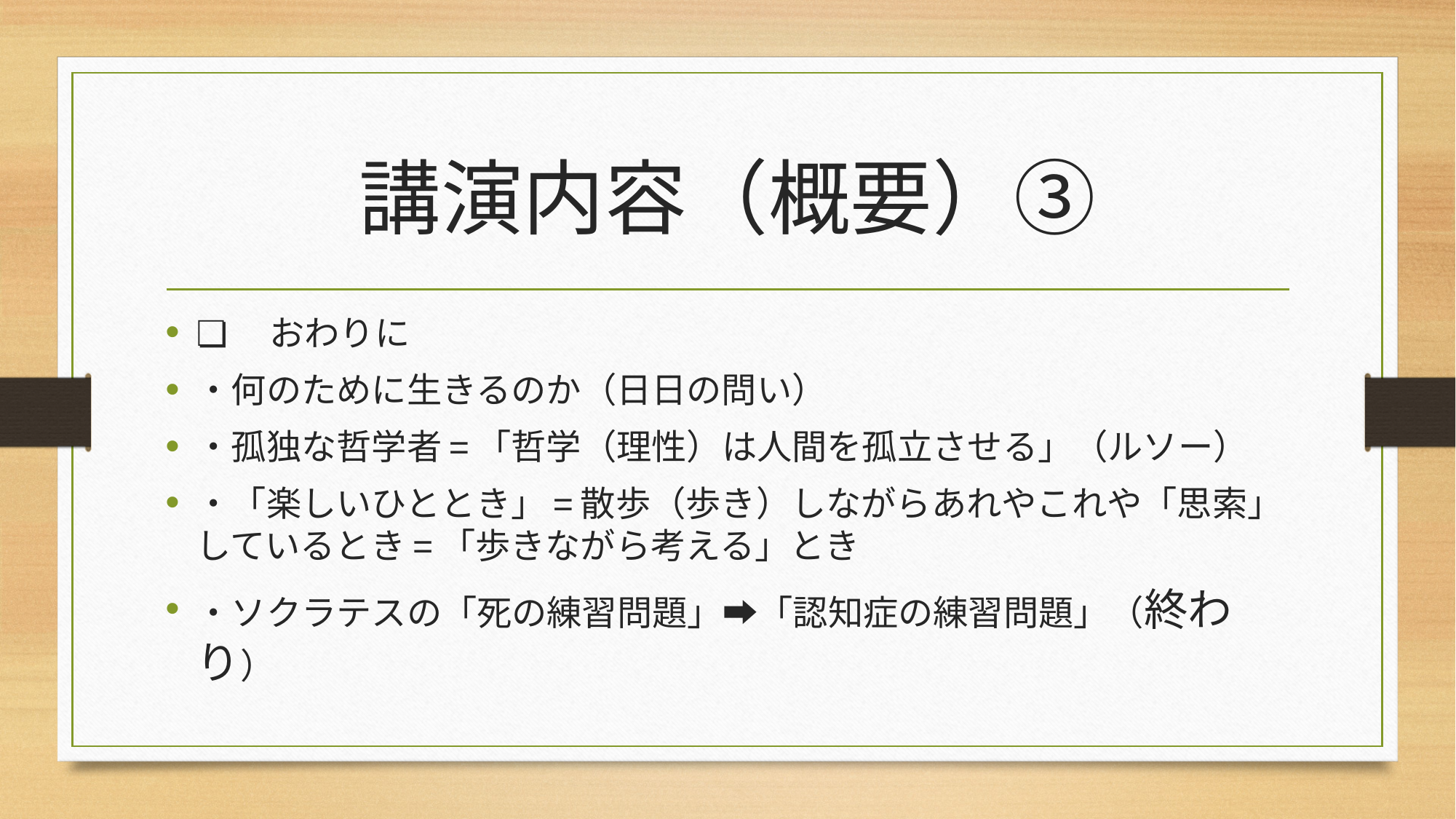

# 講演内容（概要）③
❏　おわりに
・何のために生きるのか（日日の問い）
・孤独な哲学者=「哲学（理性）は人間を孤立させる」（ルソー）
・「楽しいひととき」=散歩（歩き）しながらあれやこれや「思索」しているとき=「歩きながら考える」とき
・ソクラテスの「死の練習問題」➡︎「認知症の練習問題」（終わり）